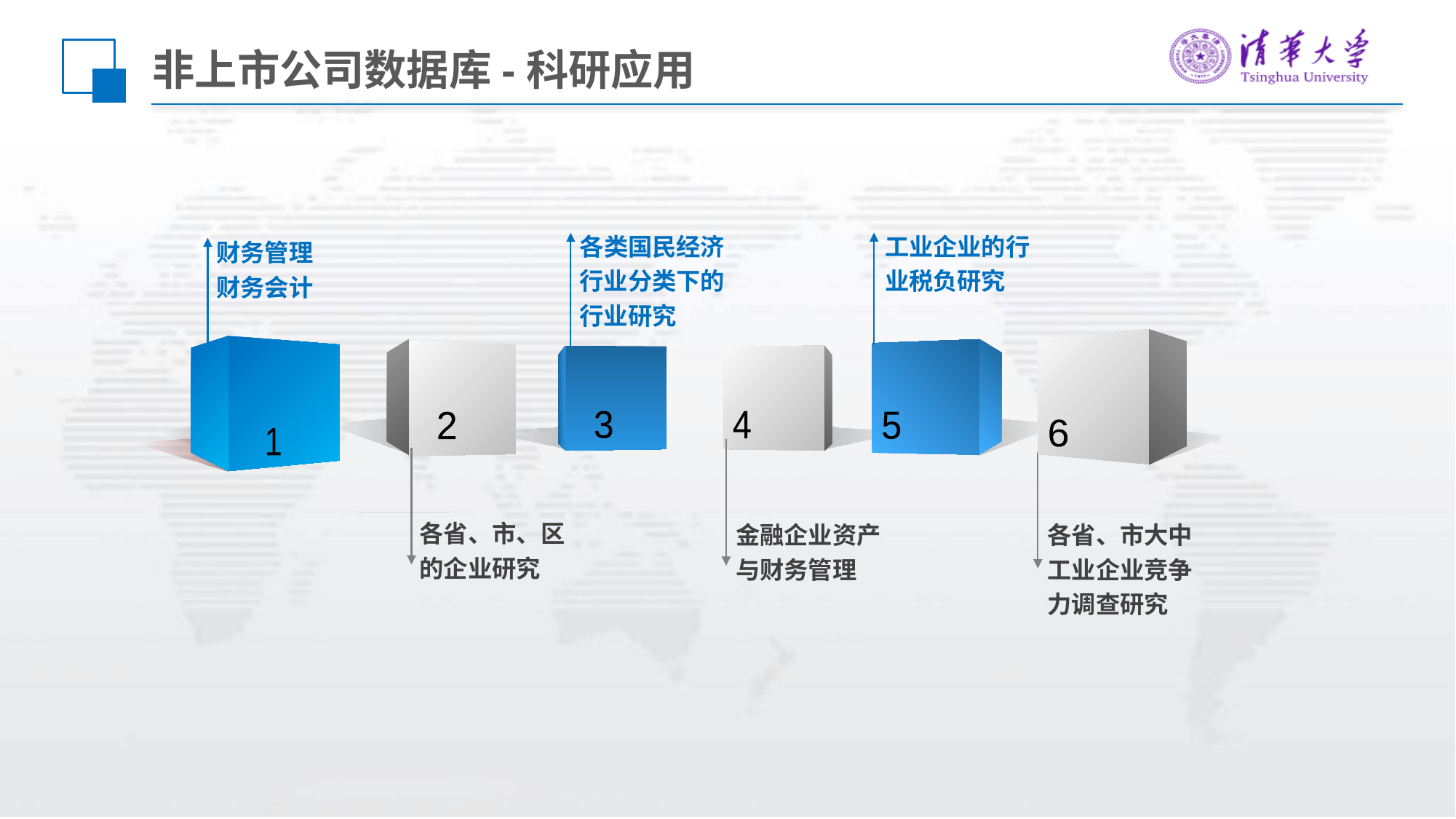

# 非上市公司数据库-科研应用
各类国民经济行业分类下的行业研究
工业企业的行业税负研究
财务管理
财务会计

3
4
2
5
6

1

各省、市、区的企业研究
金融企业资产与财务管理
各省、市大中工业企业竞争力调查研究